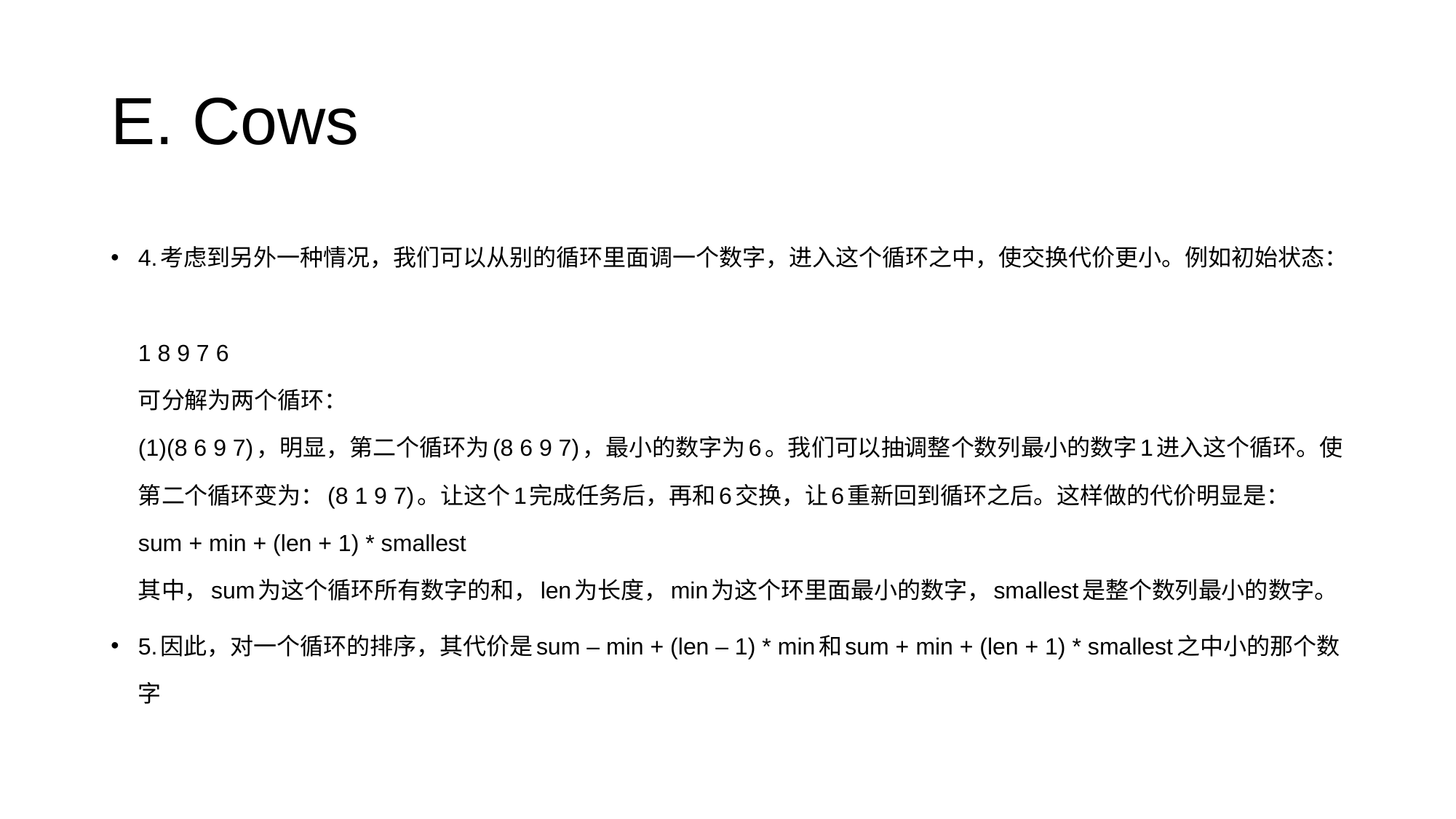

# E. Cows
4.考虑到另外一种情况，我们可以从别的循环里面调一个数字，进入这个循环之中，使交换代价更小。例如初始状态：
1 8 9 7 6
可分解为两个循环：
(1)(8 6 9 7)，明显，第二个循环为(8 6 9 7)，最小的数字为6。我们可以抽调整个数列最小的数字1进入这个循环。使第二个循环变为：(8 1 9 7)。让这个1完成任务后，再和6交换，让6重新回到循环之后。这样做的代价明显是：
sum + min + (len + 1) * smallest
其中，sum为这个循环所有数字的和，len为长度，min为这个环里面最小的数字，smallest是整个数列最小的数字。
5.因此，对一个循环的排序，其代价是sum – min + (len – 1) * min和sum + min + (len + 1) * smallest之中小的那个数字